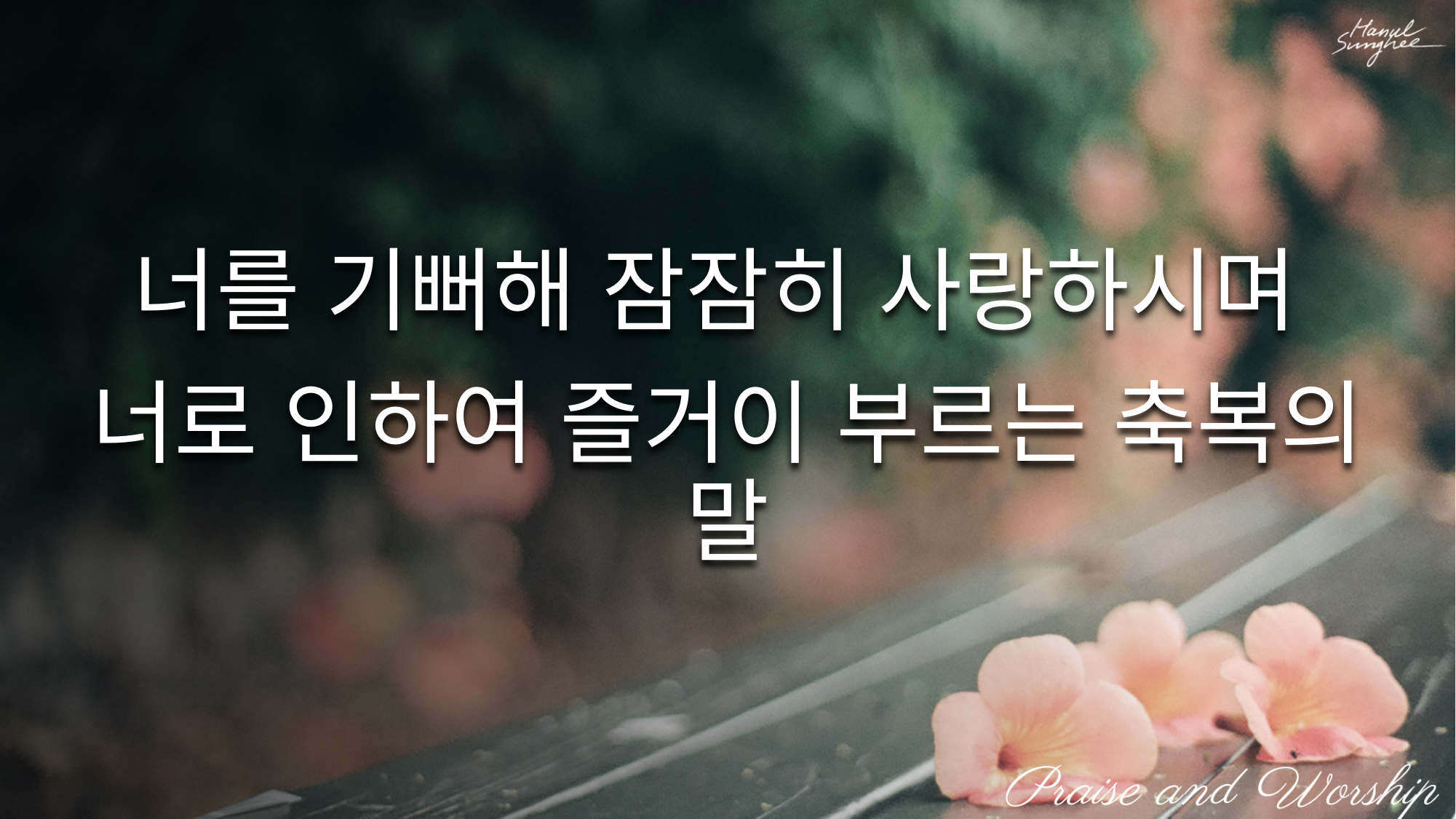

너를 기뻐해 잠잠히 사랑하시며
너로 인하여 즐거이 부르는 축복의 말